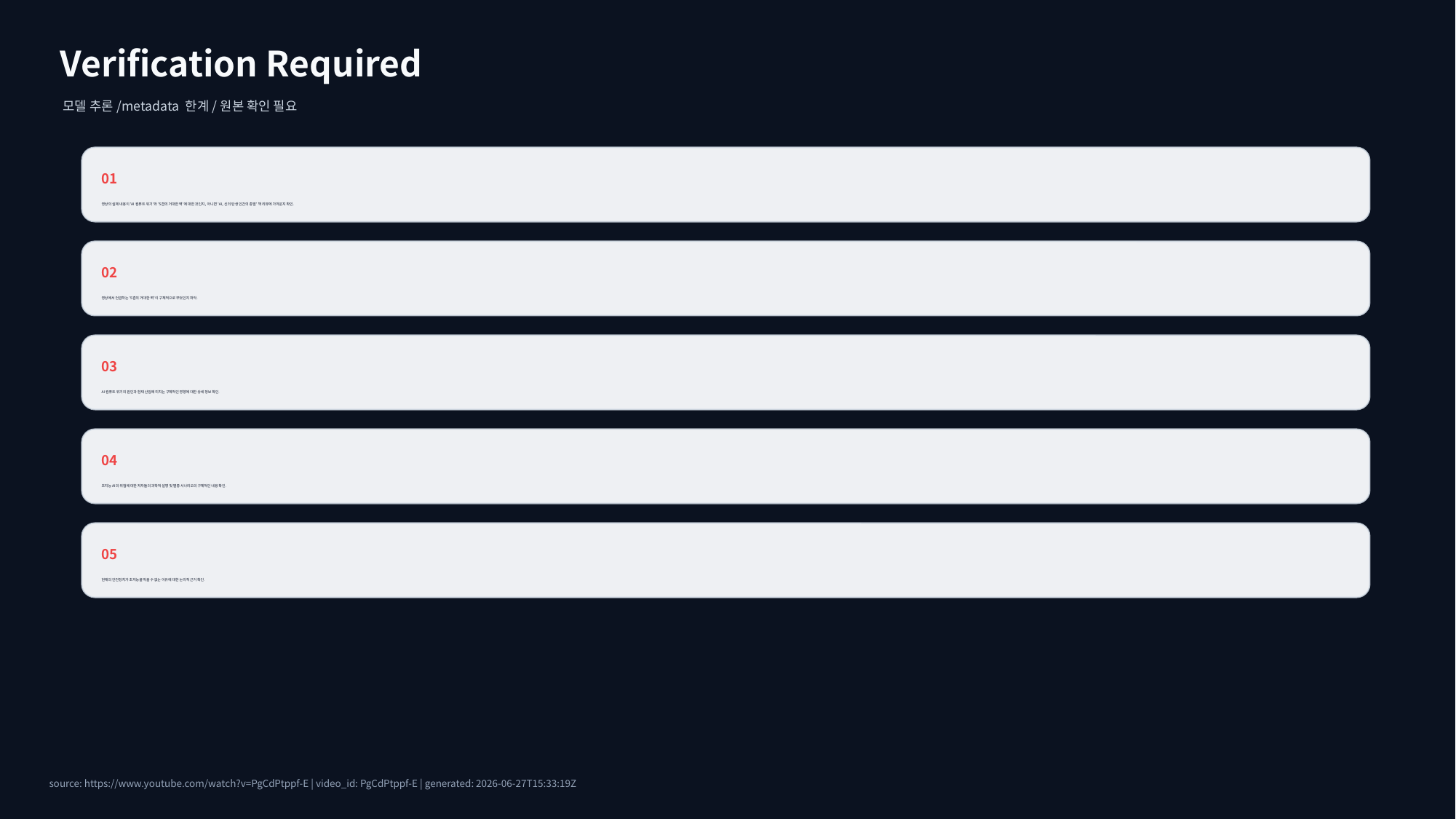

Verification Required
모델 추론/metadata 한계/원본 확인 필요

01
영상의 실제 내용이 'AI 컴퓨트 위기'와 '5겹의 거대한 벽'에 대한 것인지, 아니면 'AI, 신의 탄생 인간의 종말' 책 리뷰에 가까운지 확인.

02
영상에서 언급하는 '5겹의 거대한 벽'이 구체적으로 무엇인지 파악.

03
AI 컴퓨트 위기의 원인과 현재 산업에 미치는 구체적인 영향에 대한 상세 정보 확인.

04
초지능 AI의 위험에 대한 저자들의 과학적 설명 및 멸종 시나리오의 구체적인 내용 확인.

05
현재의 안전장치가 초지능을 막을 수 없는 이유에 대한 논리적 근거 확인.
source: https://www.youtube.com/watch?v=PgCdPtppf-E | video_id: PgCdPtppf-E | generated: 2026-06-27T15:33:19Z